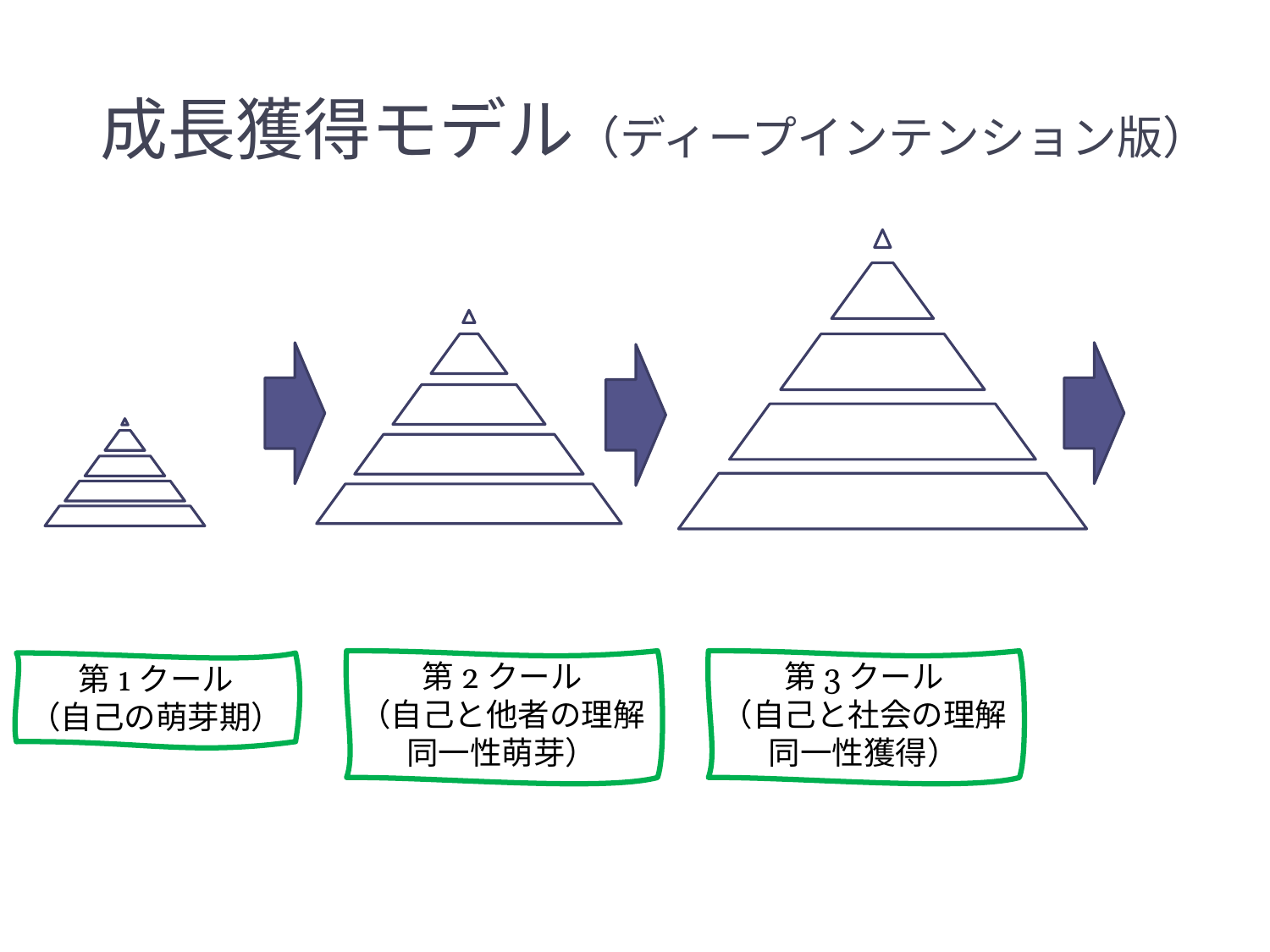

# 成長獲得モデル（ディープインテンション版）

第2クール
（自己と他者の理解
同一性萌芽）
第3クール
（自己と社会の理解
同一性獲得）
第1クール
（自己の萌芽期）